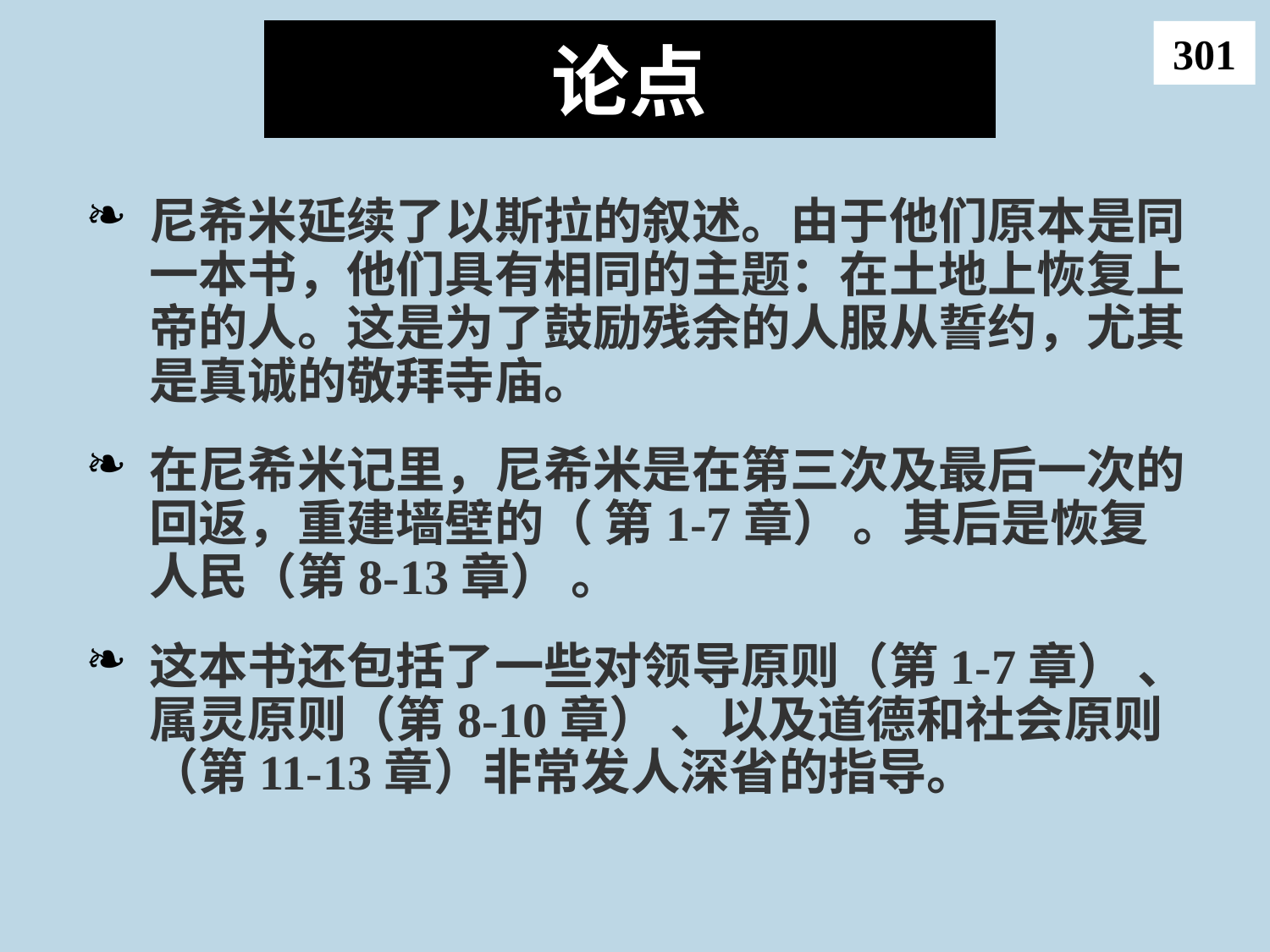

论点
301
尼希米延续了以斯拉的叙述。由于他们原本是同一本书，他们具有相同的主题：在土地上恢复上帝的人。这是为了鼓励残余的人服从誓约，尤其是真诚的敬拜寺庙。

在尼希米记里，尼希米是在第三次及最后一次的回返，重建墙壁的（ 第1-7章） 。其后是恢复人民（第8-13章） 。

这本书还包括了一些对领导原则（第1-7章） 、属灵原则（第8-10章） 、以及道德和社会原则（第11-13章）非常发人深省的指导。